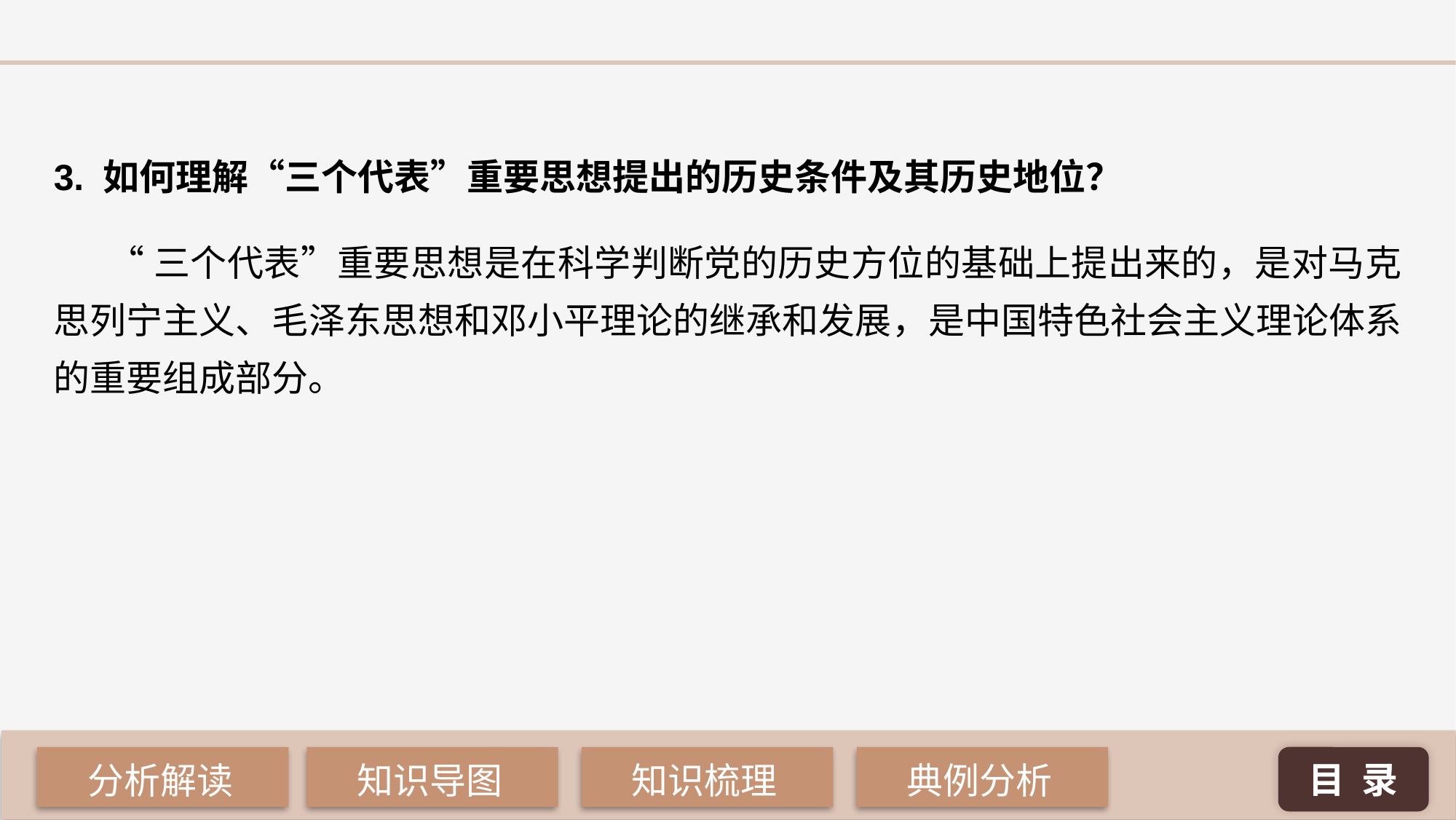

3. 如何理解“三个代表”重要思想提出的历史条件及其历史地位？
“三个代表”重要思想是在科学判断党的历史方位的基础上提出来的，是对马克思列宁主义、毛泽东思想和邓小平理论的继承和发展，是中国特色社会主义理论体系的重要组成部分。